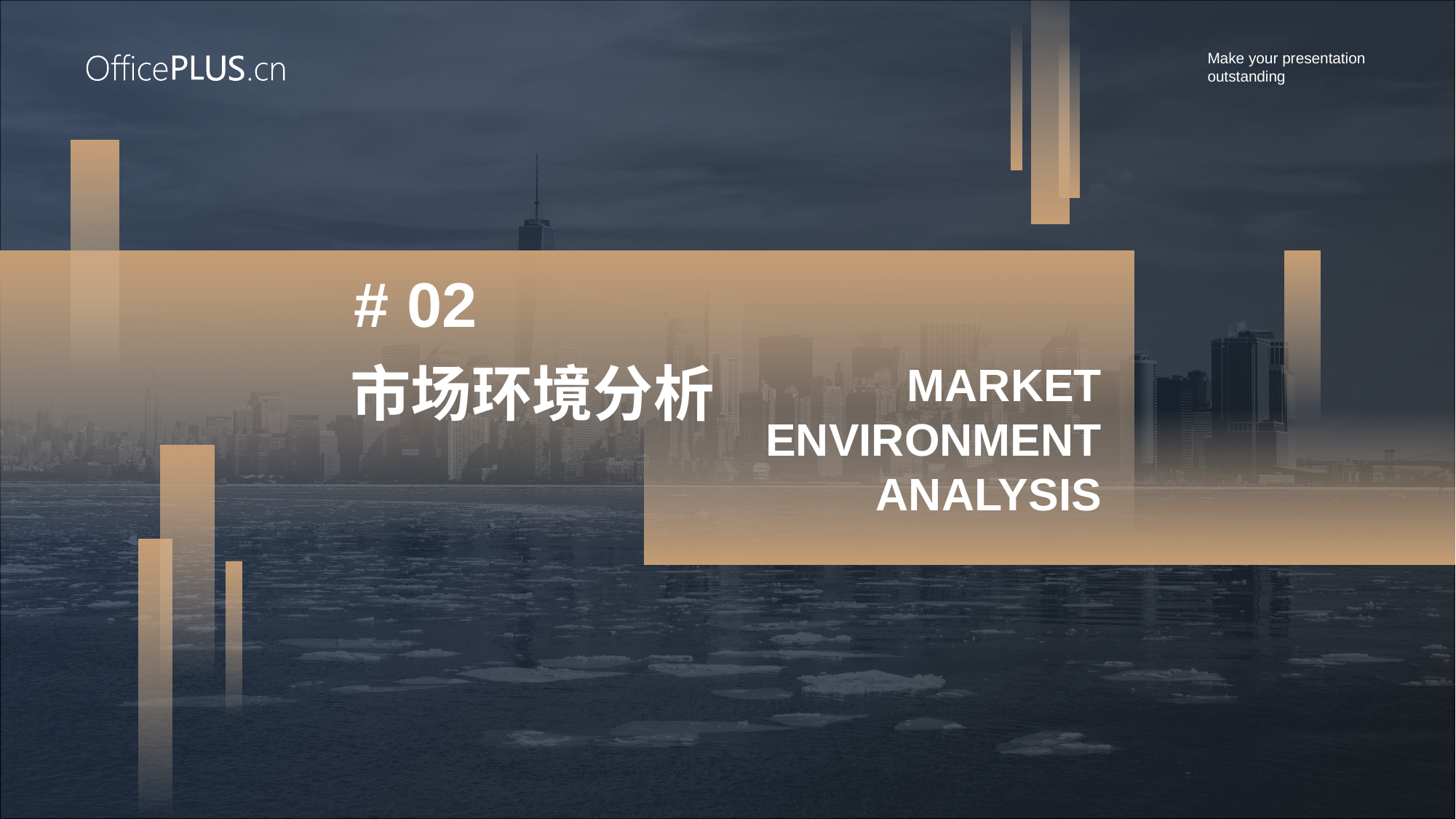

Project Background Introduction

# 02
市场环境分析
Market Environment Analysis